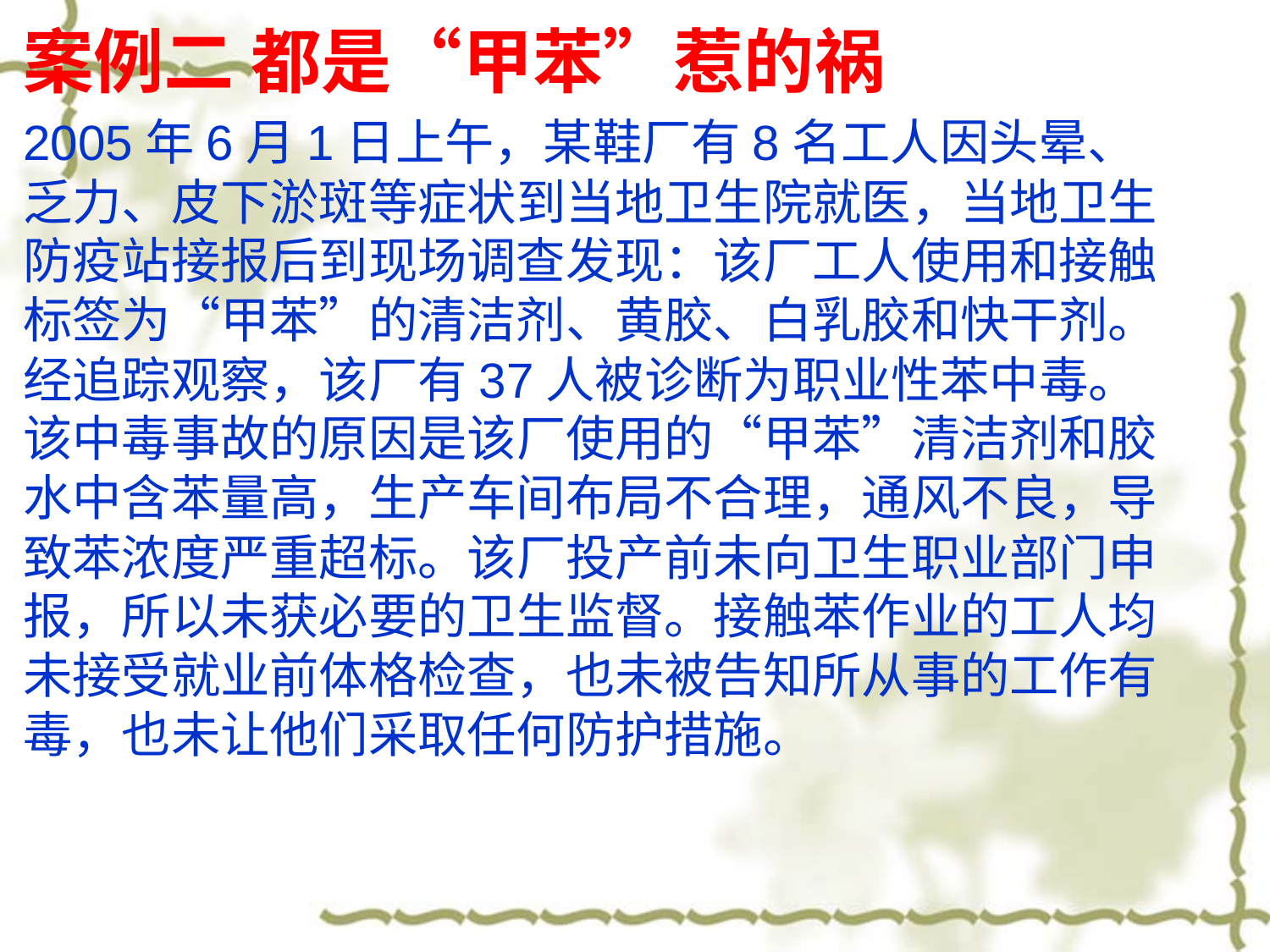

案例二 都是“甲苯”惹的祸
2005年6月1日上午，某鞋厂有8名工人因头晕、乏力、皮下淤斑等症状到当地卫生院就医，当地卫生防疫站接报后到现场调查发现：该厂工人使用和接触标签为“甲苯”的清洁剂、黄胶、白乳胶和快干剂。经追踪观察，该厂有37人被诊断为职业性苯中毒。该中毒事故的原因是该厂使用的“甲苯”清洁剂和胶水中含苯量高，生产车间布局不合理，通风不良，导致苯浓度严重超标。该厂投产前未向卫生职业部门申报，所以未获必要的卫生监督。接触苯作业的工人均未接受就业前体格检查，也未被告知所从事的工作有毒，也未让他们采取任何防护措施。